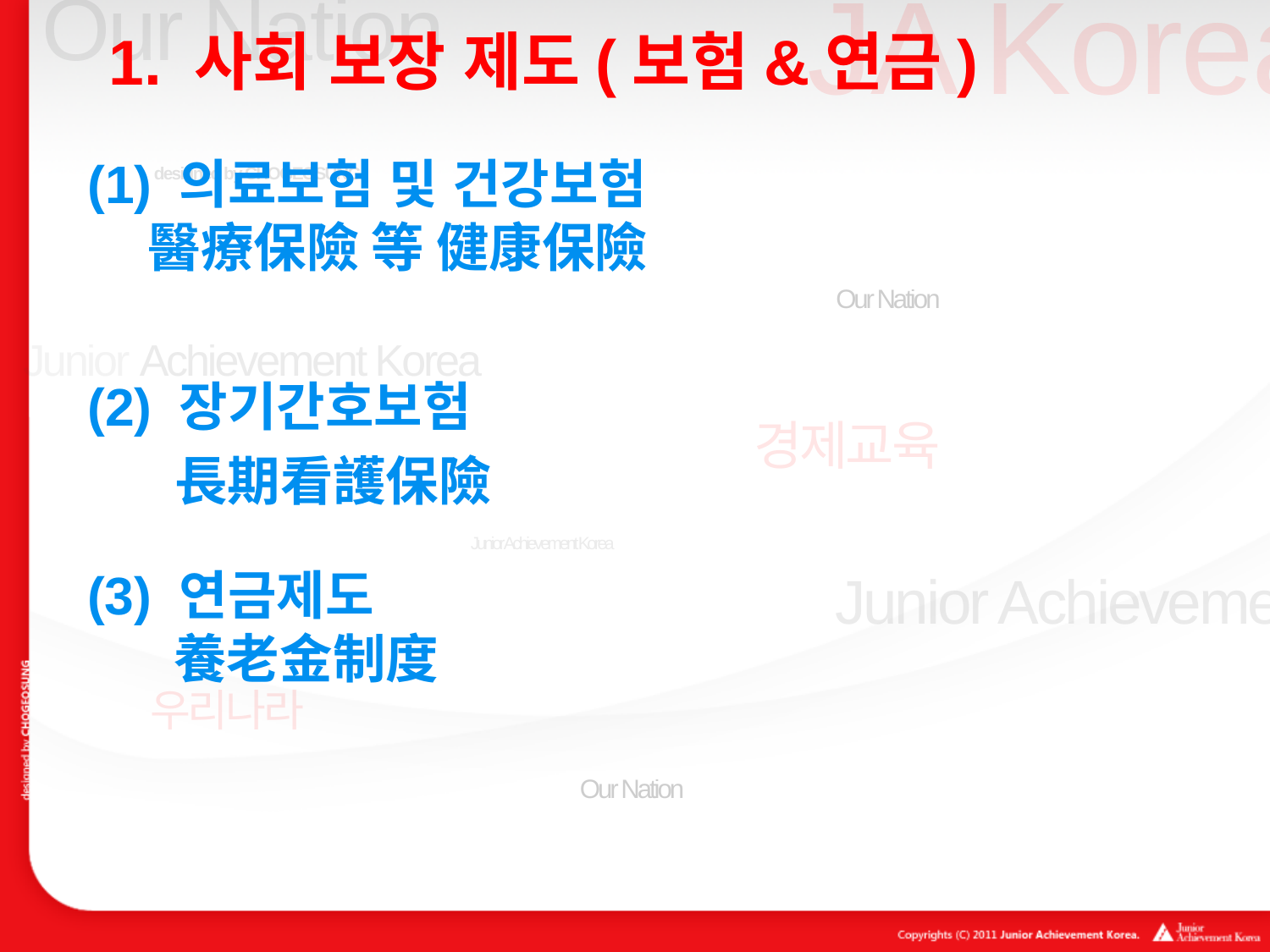

1. 사회 보장 제도(보험&연금)

# (1) 의료보험 및 건강보험 醫療保險 等 健康保險
(2) 장기간호보험
     長期看護保險
(3) 연금제도
     養老金制度